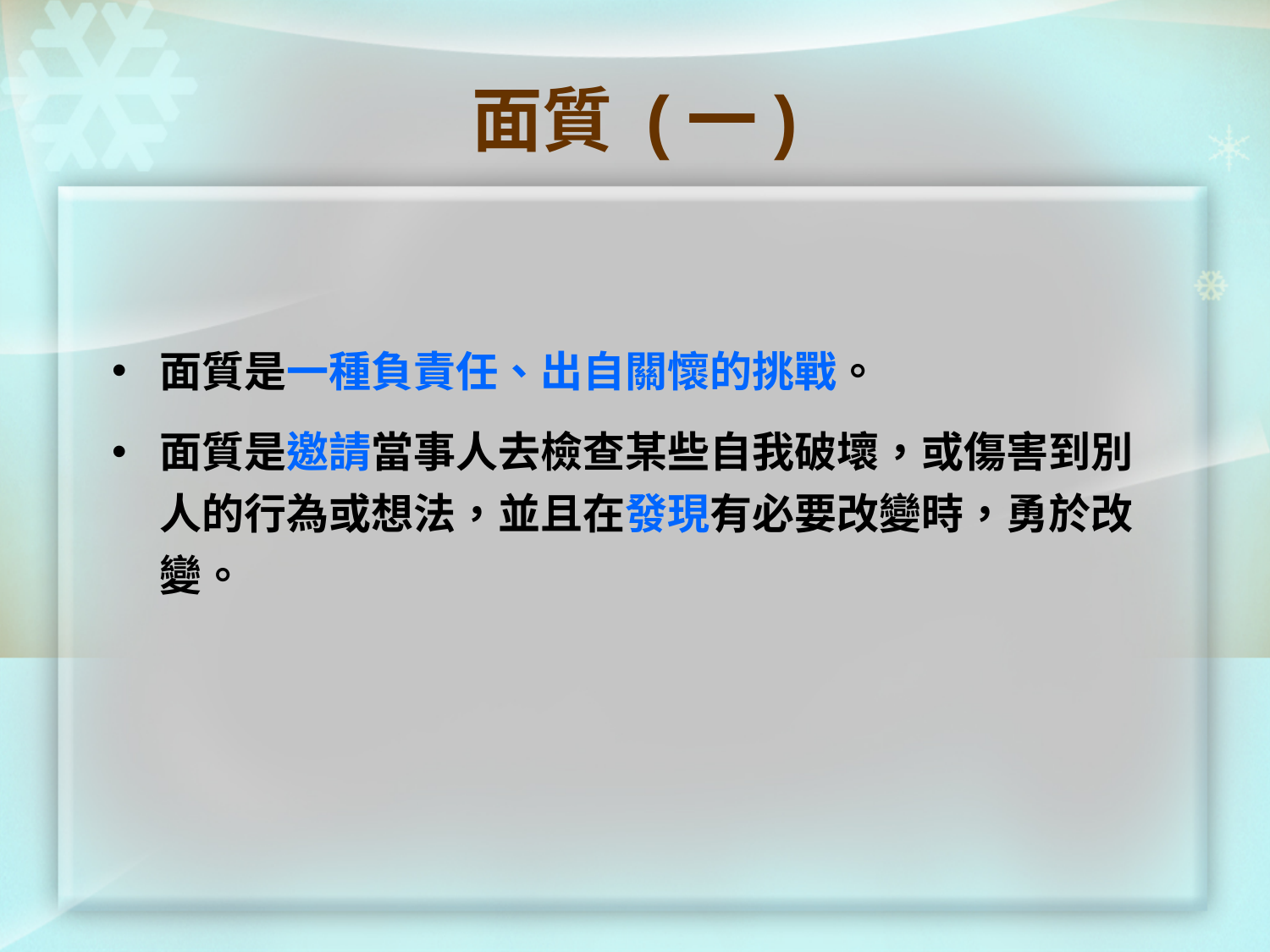

# 面質 (一)
面質是一種負責任、出自關懷的挑戰。
面質是邀請當事人去檢查某些自我破壞，或傷害到別人的行為或想法，並且在發現有必要改變時，勇於改變。